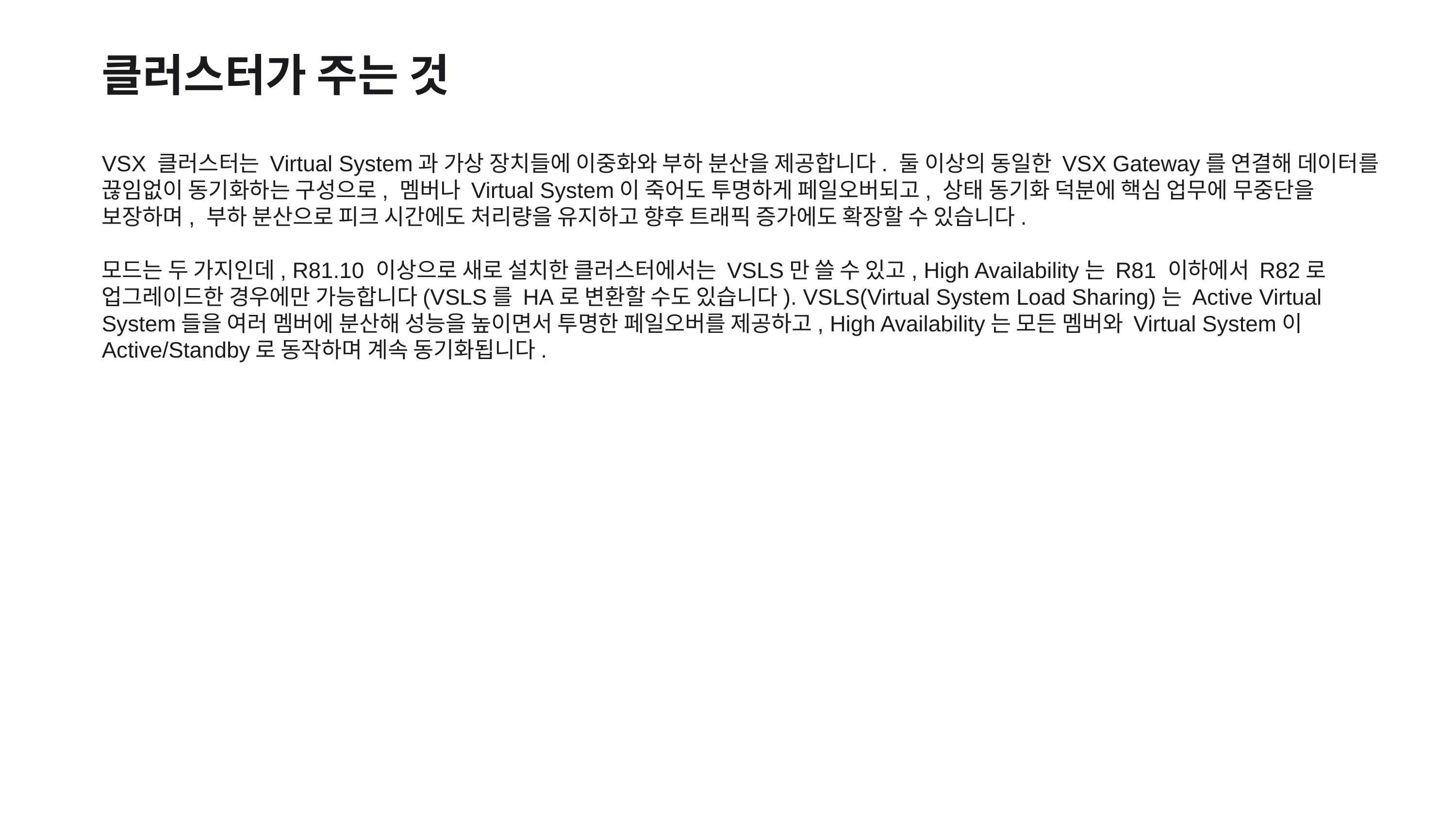

클러스터가 주는 것
VSX 클러스터는 Virtual System과 가상 장치들에 이중화와 부하 분산을 제공합니다. 둘 이상의 동일한 VSX Gateway를 연결해 데이터를 끊임없이 동기화하는 구성으로, 멤버나 Virtual System이 죽어도 투명하게 페일오버되고, 상태 동기화 덕분에 핵심 업무에 무중단을 보장하며, 부하 분산으로 피크 시간에도 처리량을 유지하고 향후 트래픽 증가에도 확장할 수 있습니다.

모드는 두 가지인데, R81.10 이상으로 새로 설치한 클러스터에서는 VSLS만 쓸 수 있고, High Availability는 R81 이하에서 R82로 업그레이드한 경우에만 가능합니다(VSLS를 HA로 변환할 수도 있습니다). VSLS(Virtual System Load Sharing)는 Active Virtual System들을 여러 멤버에 분산해 성능을 높이면서 투명한 페일오버를 제공하고, High Availability는 모든 멤버와 Virtual System이 Active/Standby로 동작하며 계속 동기화됩니다.